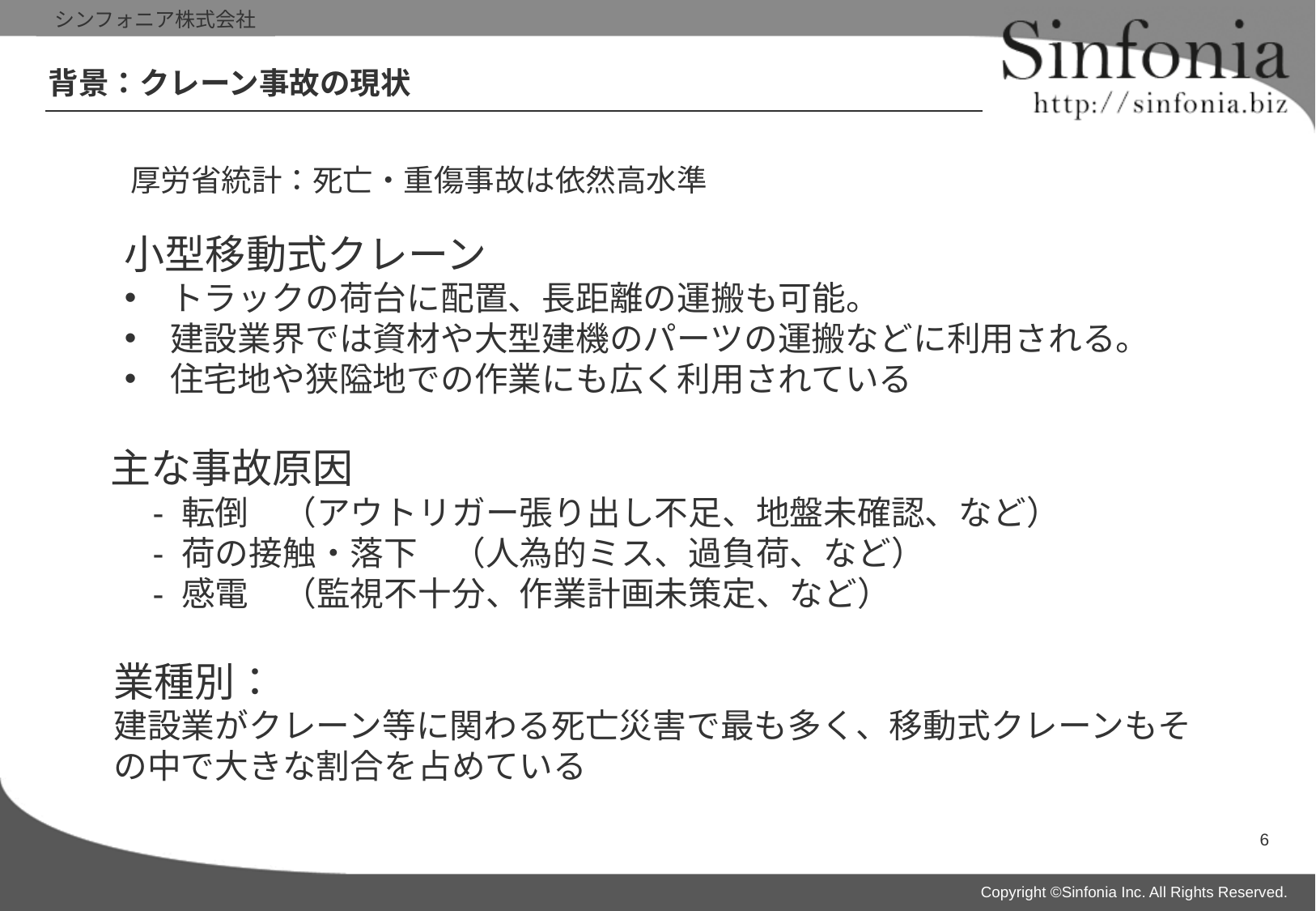

# 背景：クレーン事故の現状
厚労省統計：死亡・重傷事故は依然高水準
小型移動式クレーン
トラックの荷台に配置、長距離の運搬も可能。
建設業界では資材や大型建機のパーツの運搬などに利用される。
住宅地や狭隘地での作業にも広く利用されている
主な事故原因
　- 転倒　（アウトリガー張り出し不足、地盤未確認、など）
　- 荷の接触・落下　（人為的ミス、過負荷、など）
　- 感電　（監視不十分、作業計画未策定、など）
業種別：
建設業がクレーン等に関わる死亡災害で最も多く、移動式クレーンもその中で大きな割合を占めている
6